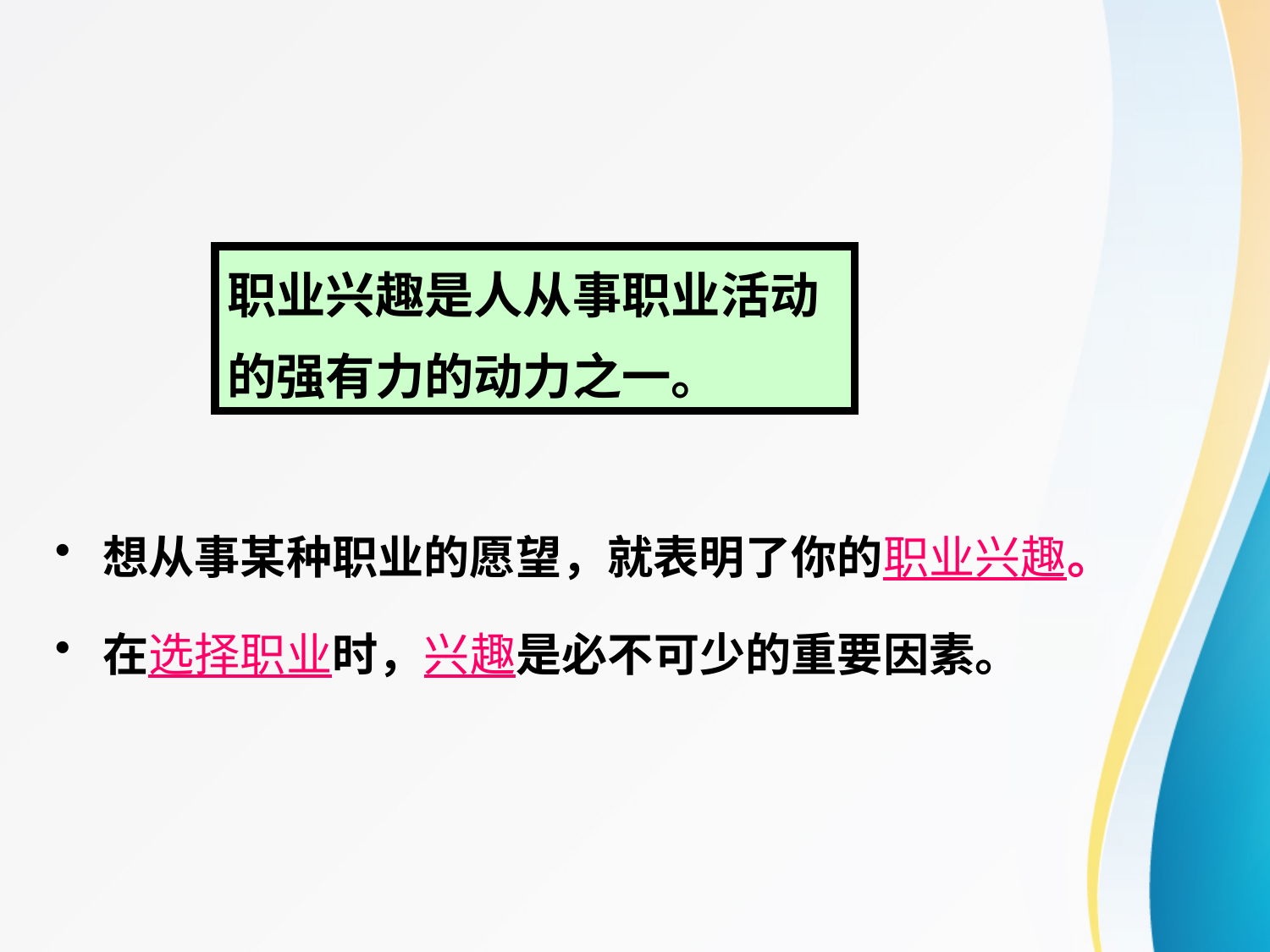

职业兴趣是人从事职业活动
的强有力的动力之一。
想从事某种职业的愿望，就表明了你的职业兴趣。
在选择职业时，兴趣是必不可少的重要因素。